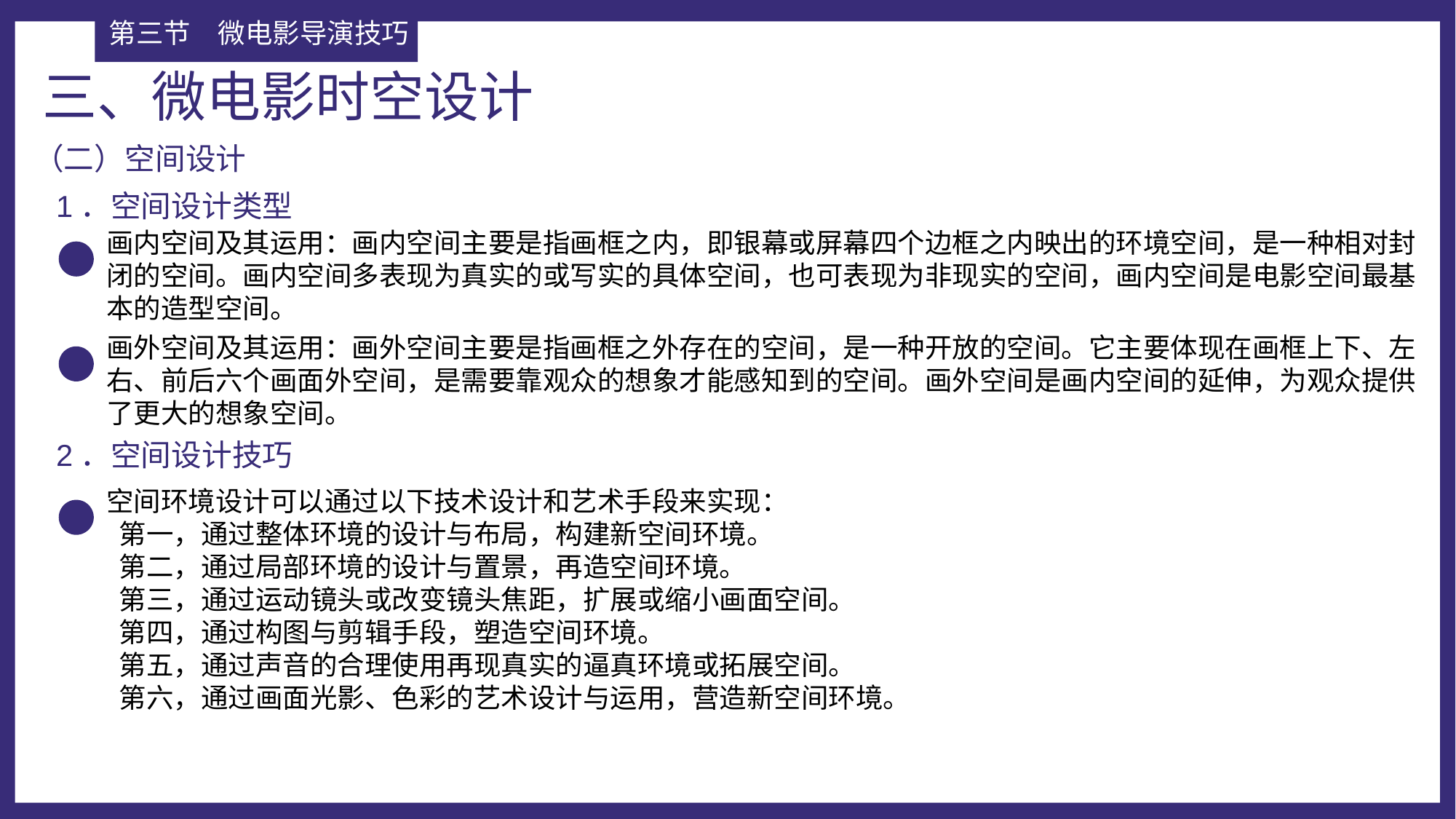

第三节	微电影导演技巧
三、微电影时空设计
（二）空间设计
1．空间设计类型
画内空间及其运用：画内空间主要是指画框之内，即银幕或屏幕四个边框之内映出的环境空间，是一种相对封闭的空间。画内空间多表现为真实的或写实的具体空间，也可表现为非现实的空间，画内空间是电影空间最基本的造型空间。

画外空间及其运用：画外空间主要是指画框之外存在的空间，是一种开放的空间。它主要体现在画框上下、左右、前后六个画面外空间，是需要靠观众的想象才能感知到的空间。画外空间是画内空间的延伸，为观众提供了更大的想象空间。

2．空间设计技巧
空间环境设计可以通过以下技术设计和艺术手段来实现：
 第一，通过整体环境的设计与布局，构建新空间环境。
 第二，通过局部环境的设计与置景，再造空间环境。
 第三，通过运动镜头或改变镜头焦距，扩展或缩小画面空间。
 第四，通过构图与剪辑手段，塑造空间环境。
 第五，通过声音的合理使用再现真实的逼真环境或拓展空间。
 第六，通过画面光影、色彩的艺术设计与运用，营造新空间环境。